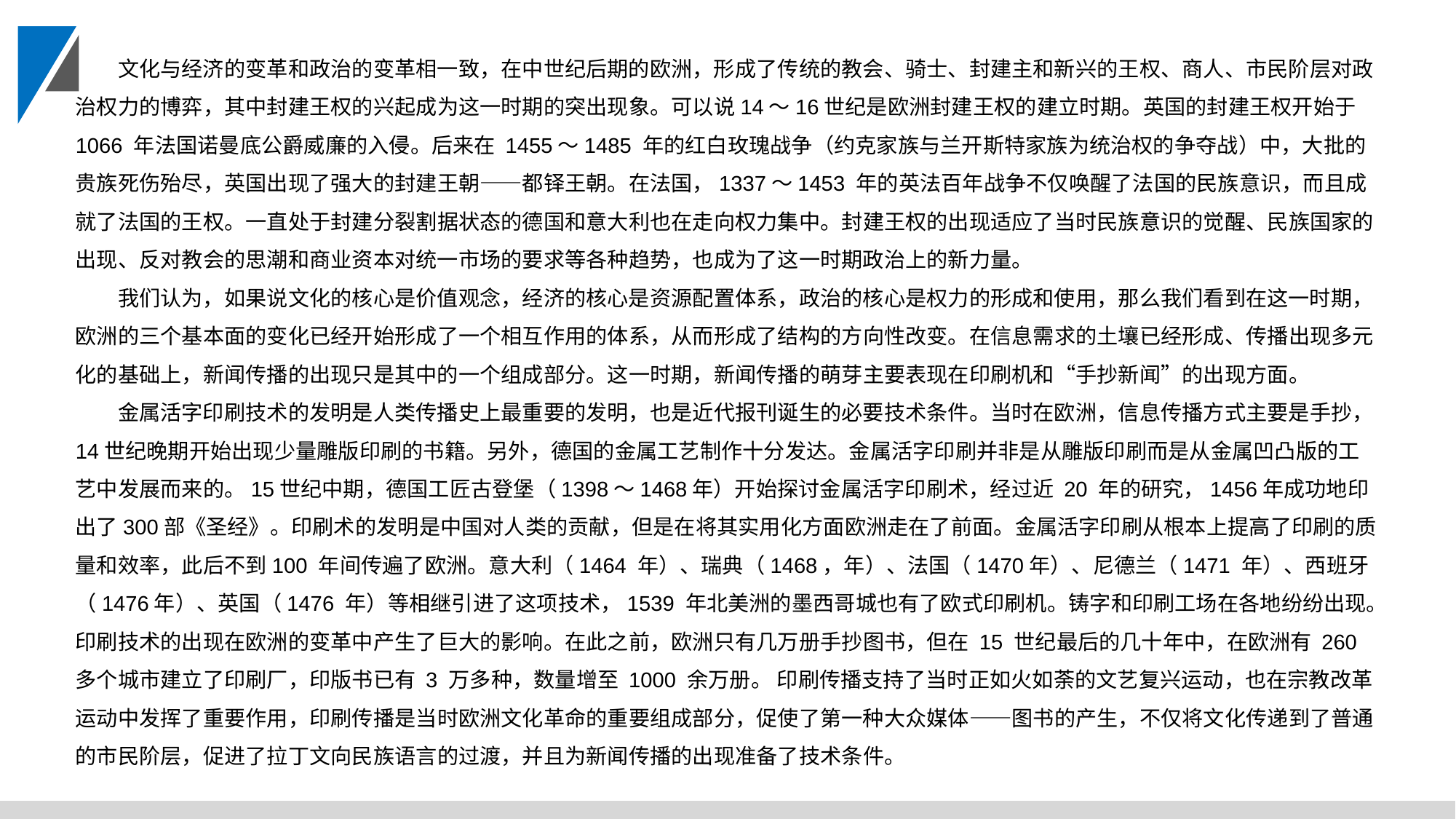

文化与经济的变革和政治的变革相一致，在中世纪后期的欧洲，形成了传统的教会、骑士、封建主和新兴的王权、商人、市民阶层对政治权力的博弈，其中封建王权的兴起成为这一时期的突出现象。可以说14～16世纪是欧洲封建王权的建立时期。英国的封建王权开始于 1066 年法国诺曼底公爵威廉的入侵。后来在 1455～1485 年的红白玫瑰战争（约克家族与兰开斯特家族为统治权的争夺战）中，大批的贵族死伤殆尽，英国出现了强大的封建王朝——都铎王朝。在法国，1337～1453 年的英法百年战争不仅唤醒了法国的民族意识，而且成就了法国的王权。一直处于封建分裂割据状态的德国和意大利也在走向权力集中。封建王权的出现适应了当时民族意识的觉醒、民族国家的出现、反对教会的思潮和商业资本对统一市场的要求等各种趋势，也成为了这一时期政治上的新力量。
我们认为，如果说文化的核心是价值观念，经济的核心是资源配置体系，政治的核心是权力的形成和使用，那么我们看到在这一时期，欧洲的三个基本面的变化已经开始形成了一个相互作用的体系，从而形成了结构的方向性改变。在信息需求的土壤已经形成、传播出现多元化的基础上，新闻传播的出现只是其中的一个组成部分。这一时期，新闻传播的萌芽主要表现在印刷机和“手抄新闻”的出现方面。
金属活字印刷技术的发明是人类传播史上最重要的发明，也是近代报刊诞生的必要技术条件。当时在欧洲，信息传播方式主要是手抄，14世纪晚期开始出现少量雕版印刷的书籍。另外，德国的金属工艺制作十分发达。金属活字印刷并非是从雕版印刷而是从金属凹凸版的工艺中发展而来的。15世纪中期，德国工匠古登堡（1398～1468年）开始探讨金属活字印刷术，经过近 20 年的研究，1456年成功地印出了300部《圣经》。印刷术的发明是中国对人类的贡献，但是在将其实用化方面欧洲走在了前面。金属活字印刷从根本上提高了印刷的质量和效率，此后不到100 年间传遍了欧洲。意大利（1464 年）、瑞典（1468，年）、法国（1470年）、尼德兰（1471 年）、西班牙（1476年）、英国（1476 年）等相继引进了这项技术，1539 年北美洲的墨西哥城也有了欧式印刷机。铸字和印刷工场在各地纷纷出现。印刷技术的出现在欧洲的变革中产生了巨大的影响。在此之前，欧洲只有几万册手抄图书，但在 15 世纪最后的几十年中，在欧洲有 260 多个城市建立了印刷厂，印版书已有 3 万多种，数量增至 1000 余万册。 印刷传播支持了当时正如火如荼的文艺复兴运动，也在宗教改革运动中发挥了重要作用，印刷传播是当时欧洲文化革命的重要组成部分，促使了第一种大众媒体——图书的产生，不仅将文化传递到了普通的市民阶层，促进了拉丁文向民族语言的过渡，并且为新闻传播的出现准备了技术条件。